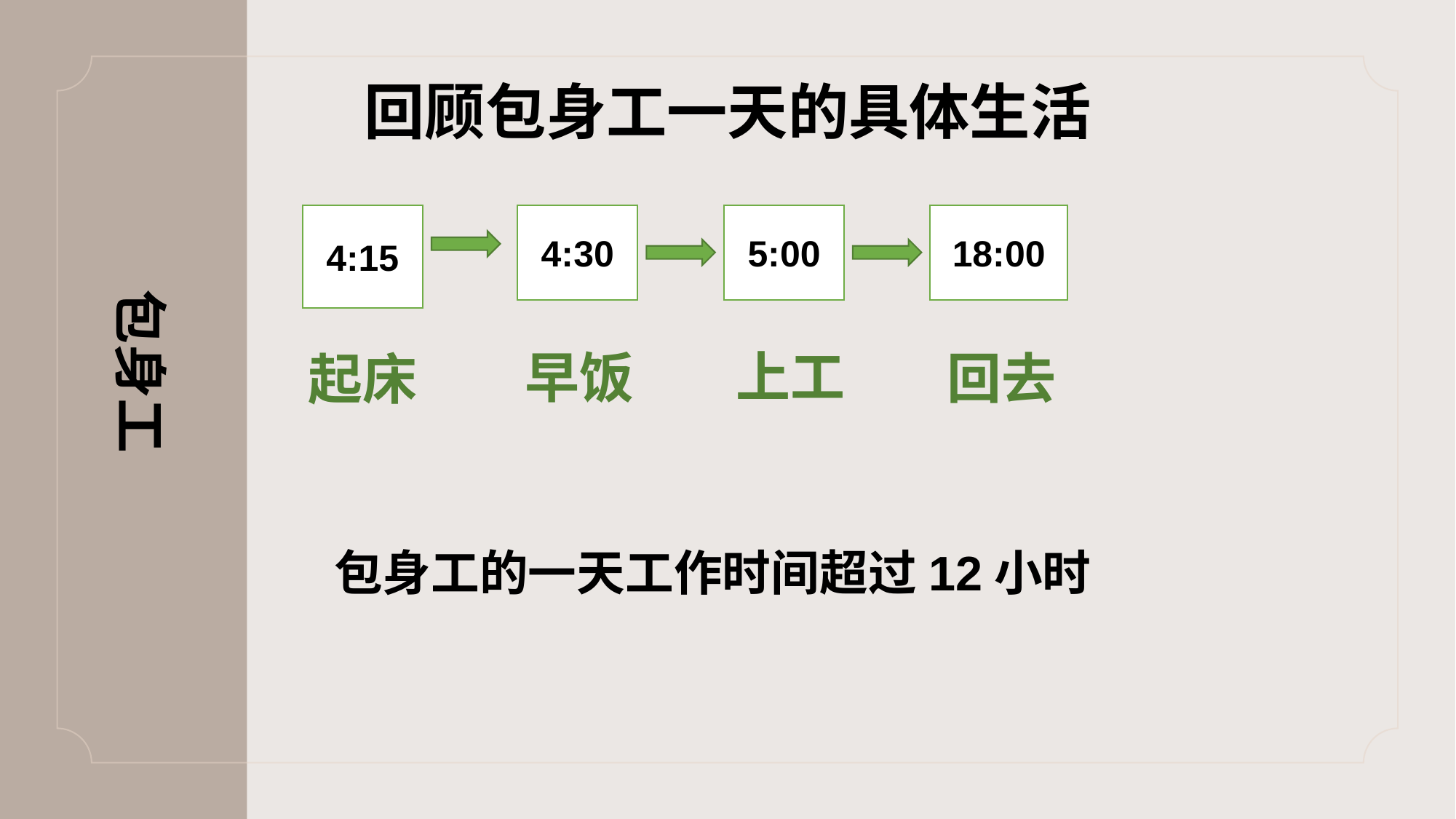

回顾包身工一天的具体生活

4:15
4:30
5:00
18:00

包身工
上工
早饭
回去
起床
    包身工的一天工作时间超过12小时